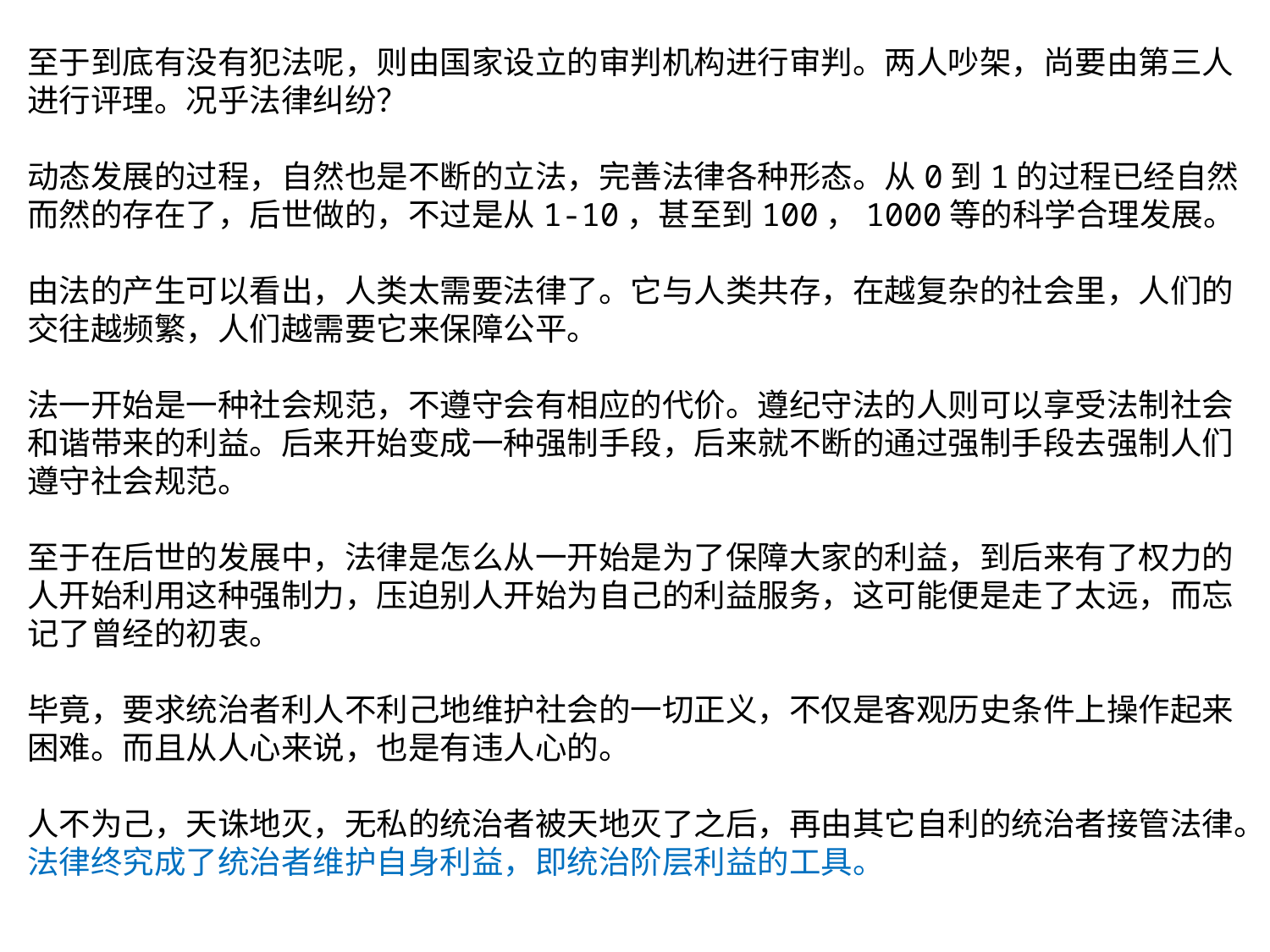

至于到底有没有犯法呢，则由国家设立的审判机构进行审判。两人吵架，尚要由第三人进行评理。况乎法律纠纷？
动态发展的过程，自然也是不断的立法，完善法律各种形态。从0到1的过程已经自然而然的存在了，后世做的，不过是从1-10，甚至到100，1000等的科学合理发展。

由法的产生可以看出，人类太需要法律了。它与人类共存，在越复杂的社会里，人们的交往越频繁，人们越需要它来保障公平。
法一开始是一种社会规范，不遵守会有相应的代价。遵纪守法的人则可以享受法制社会和谐带来的利益。后来开始变成一种强制手段，后来就不断的通过强制手段去强制人们遵守社会规范。
至于在后世的发展中，法律是怎么从一开始是为了保障大家的利益，到后来有了权力的人开始利用这种强制力，压迫别人开始为自己的利益服务，这可能便是走了太远，而忘记了曾经的初衷。
毕竟，要求统治者利人不利己地维护社会的一切正义，不仅是客观历史条件上操作起来困难。而且从人心来说，也是有违人心的。
人不为己，天诛地灭，无私的统治者被天地灭了之后，再由其它自利的统治者接管法律。
法律终究成了统治者维护自身利益，即统治阶层利益的工具。